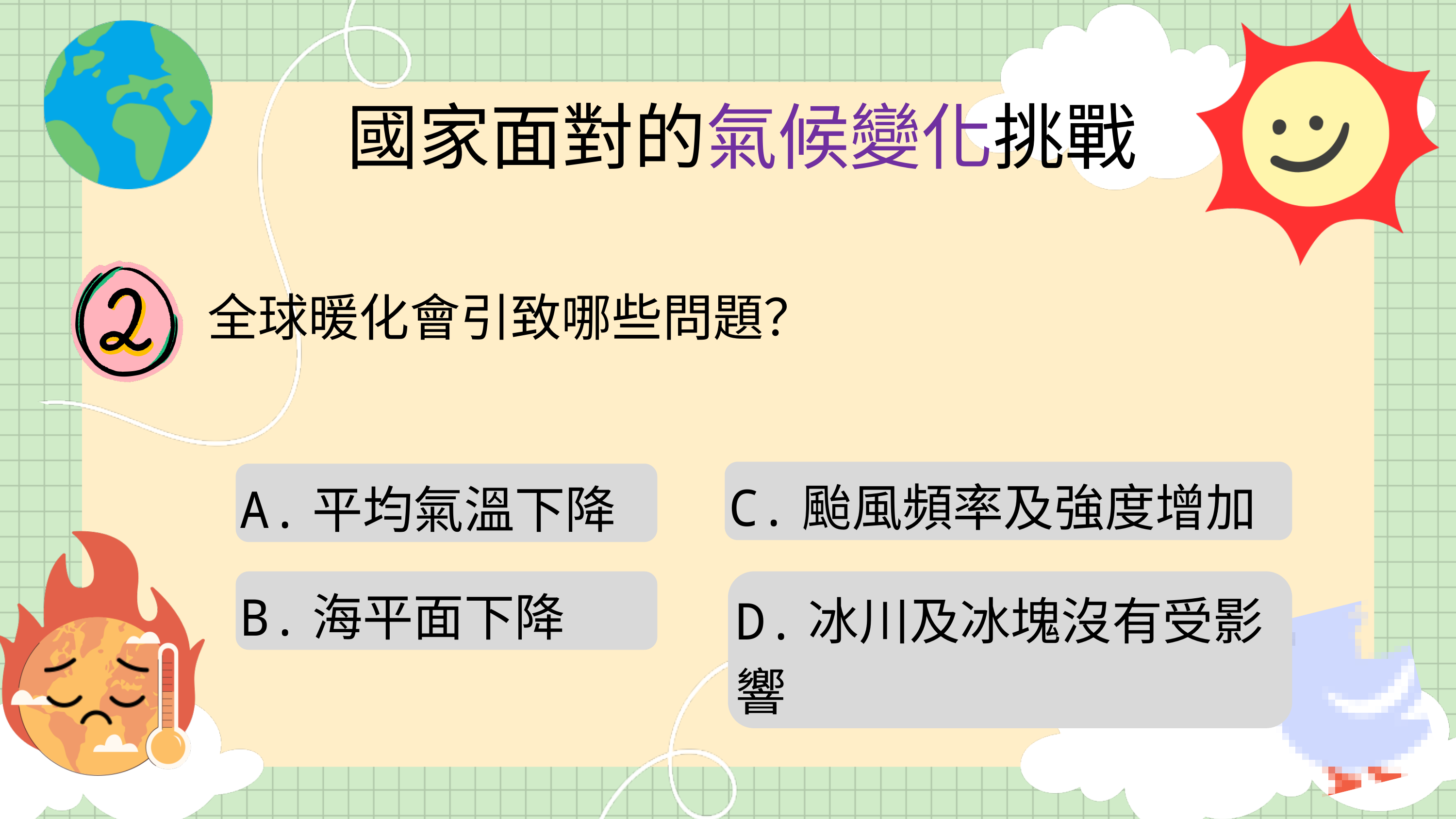

國家面對的氣候變化挑戰

全球暖化會引致哪些問題？
C.颱風頻率及強度增加
A.平均氣溫下降

B.海平面下降
D.冰川及冰塊沒有受影響